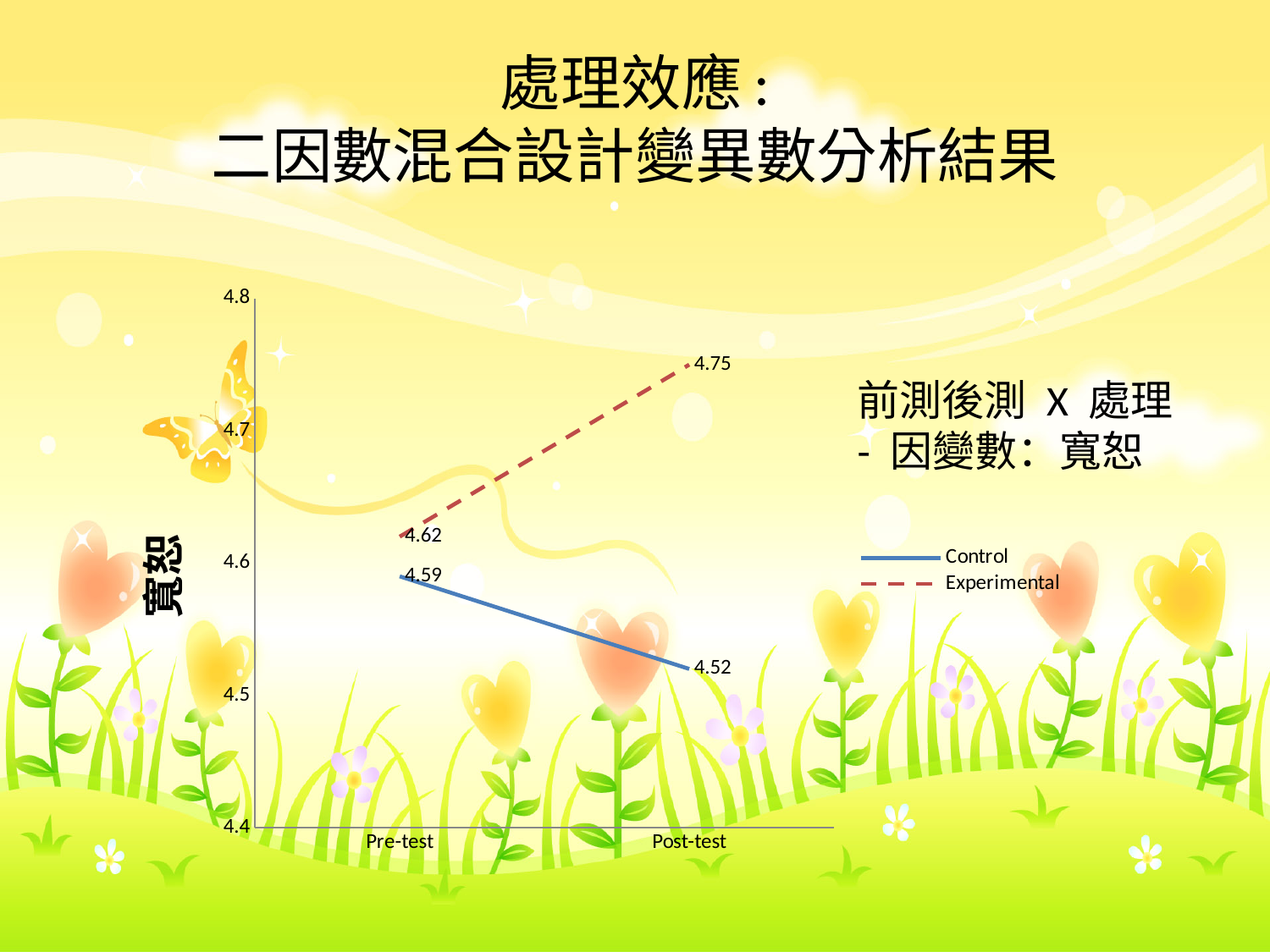

# 處理效應: 二因數混合設計變異數分析結果

### Chart

| Category | Control | Experimental |
|---|---|---|
| Pre-test | 4.59 | 4.62 |
| Post-test | 4.52 | 4.75 |
前測後測 X 處理
- 因變數：寬恕